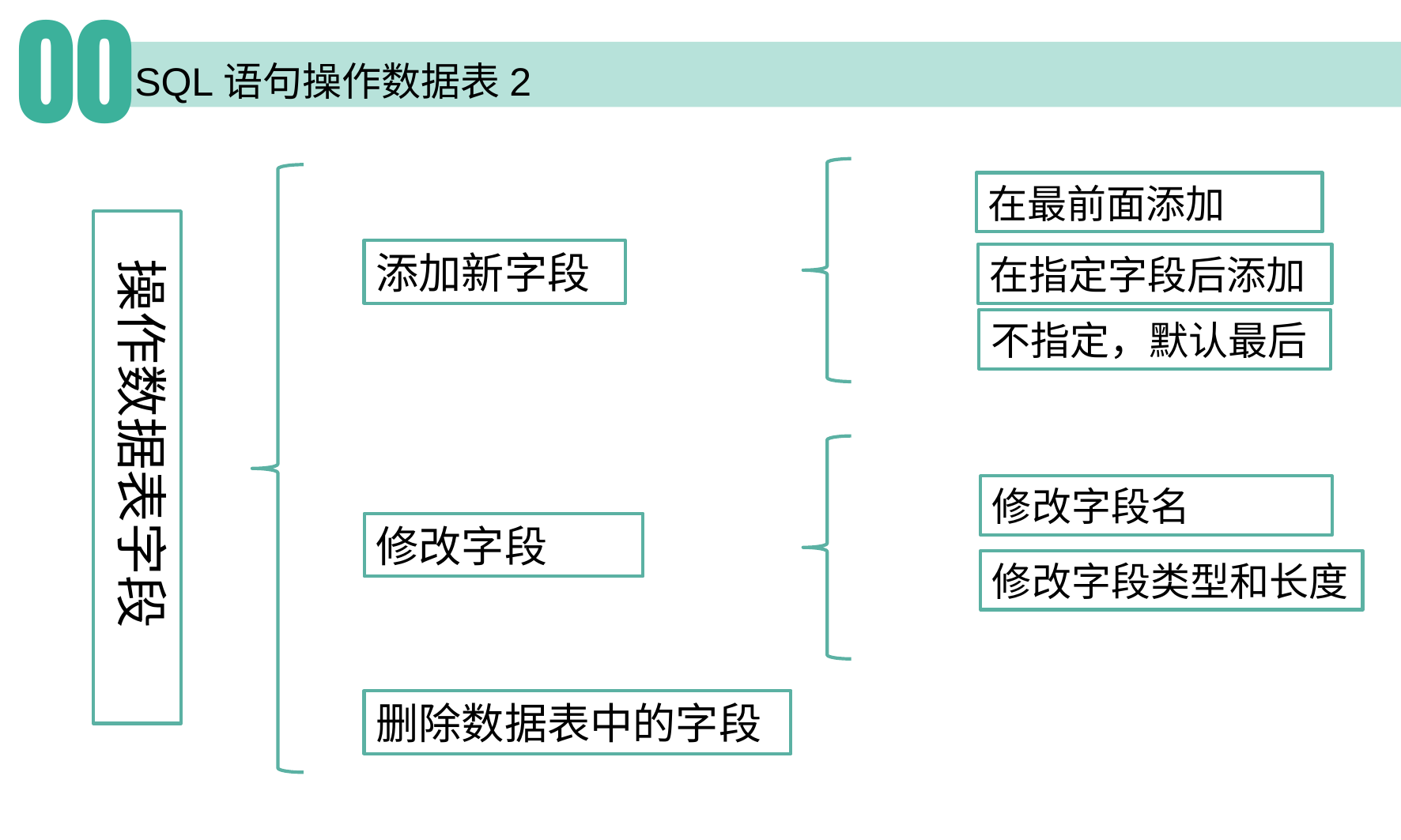

00

SQL语句操作数据表2

在最前面添加
  操作数据表字段
添加新字段
在指定字段后添加
不指定，默认最后

修改字段名
修改字段
修改字段类型和长度
删除数据表中的字段